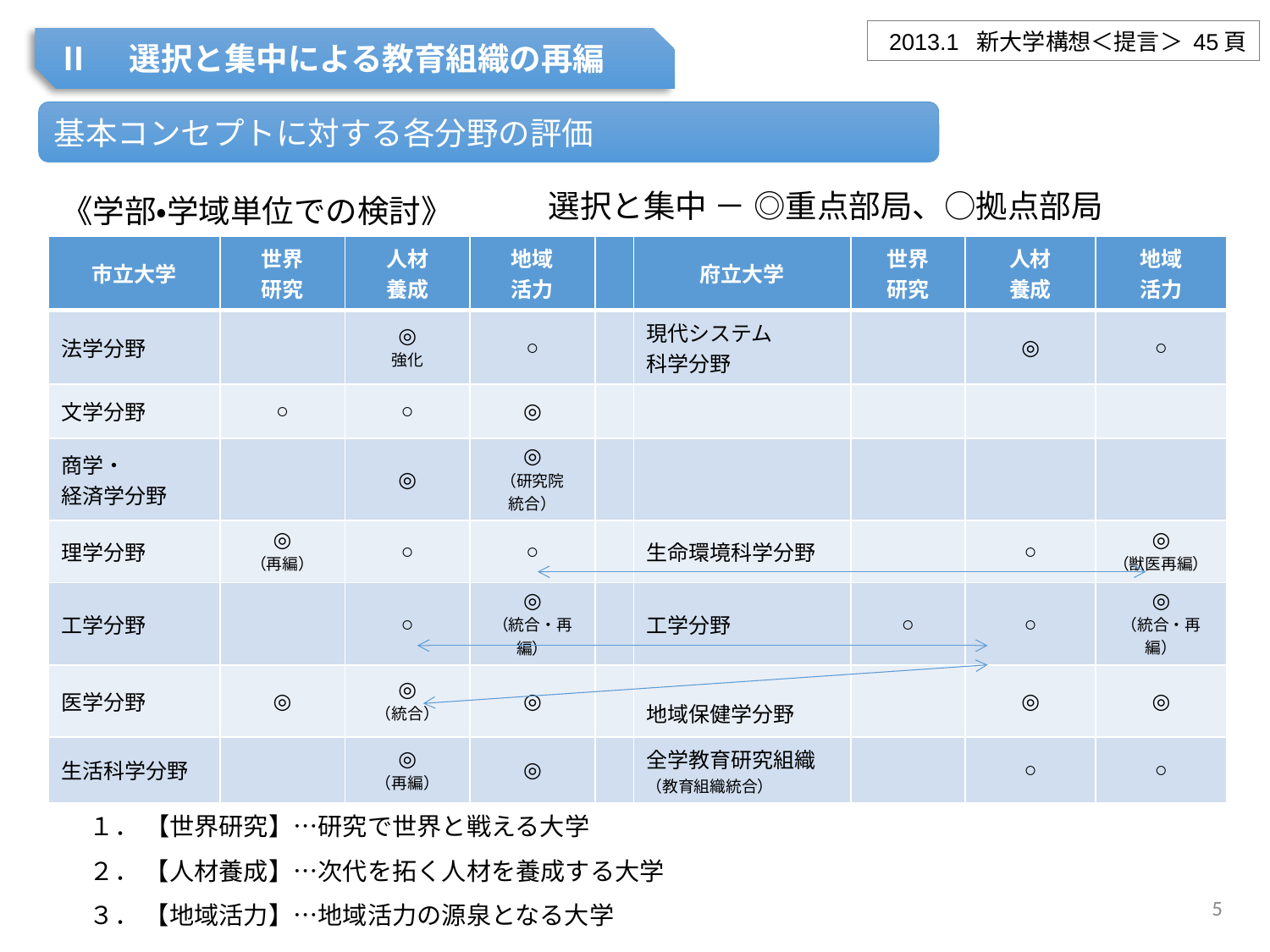

2013.1  新大学構想＜提言＞ 45頁
Ⅱ　選択と集中による教育組織の再編
基本コンセプトに対する各分野の評価
選択と集中 － ◎重点部局、○拠点部局
《学部・学域単位での検討》
| 市立大学 | 世界 研究 | 人材 養成 | 地域 活力 |  | 府立大学 | 世界 研究 | 人材 養成 | 地域 活力 |
| --- | --- | --- | --- | --- | --- | --- | --- | --- |
| 法学分野 |  | ◎ 強化 | ○ |  | 現代システム 科学分野 |  | ◎ | ○ |
| 文学分野 | ○ | ○ | ◎ |  |  |  |  |  |
| 商学・ 経済学分野 |  | ◎ | ◎ （研究院 統合） |  |  |  |  |  |
| 理学分野 | ◎ （再編） | ○ | ○ |  | 生命環境科学分野 |  | ○ | ◎ （獣医再編） |
| 工学分野 |  | ○ | ◎ （統合・再編） |  | 工学分野 | ○ | ○ | ◎ （統合・再編） |
| 医学分野 | ◎ | ◎ （統合） | ◎ |  | 地域保健学分野 |  | ◎ | ◎ |
| 生活科学分野 |  | ◎ （再編） | ◎ |  | 全学教育研究組織 （教育組織統合） |  | ○ | ○ |
＜　新大学の基本コンセプト　＞
　１． 【世界研究】…研究で世界と戦える大学
　２． 【人材養成】…次代を拓く人材を養成する大学
　３． 【地域活力】…地域活力の源泉となる大学

5